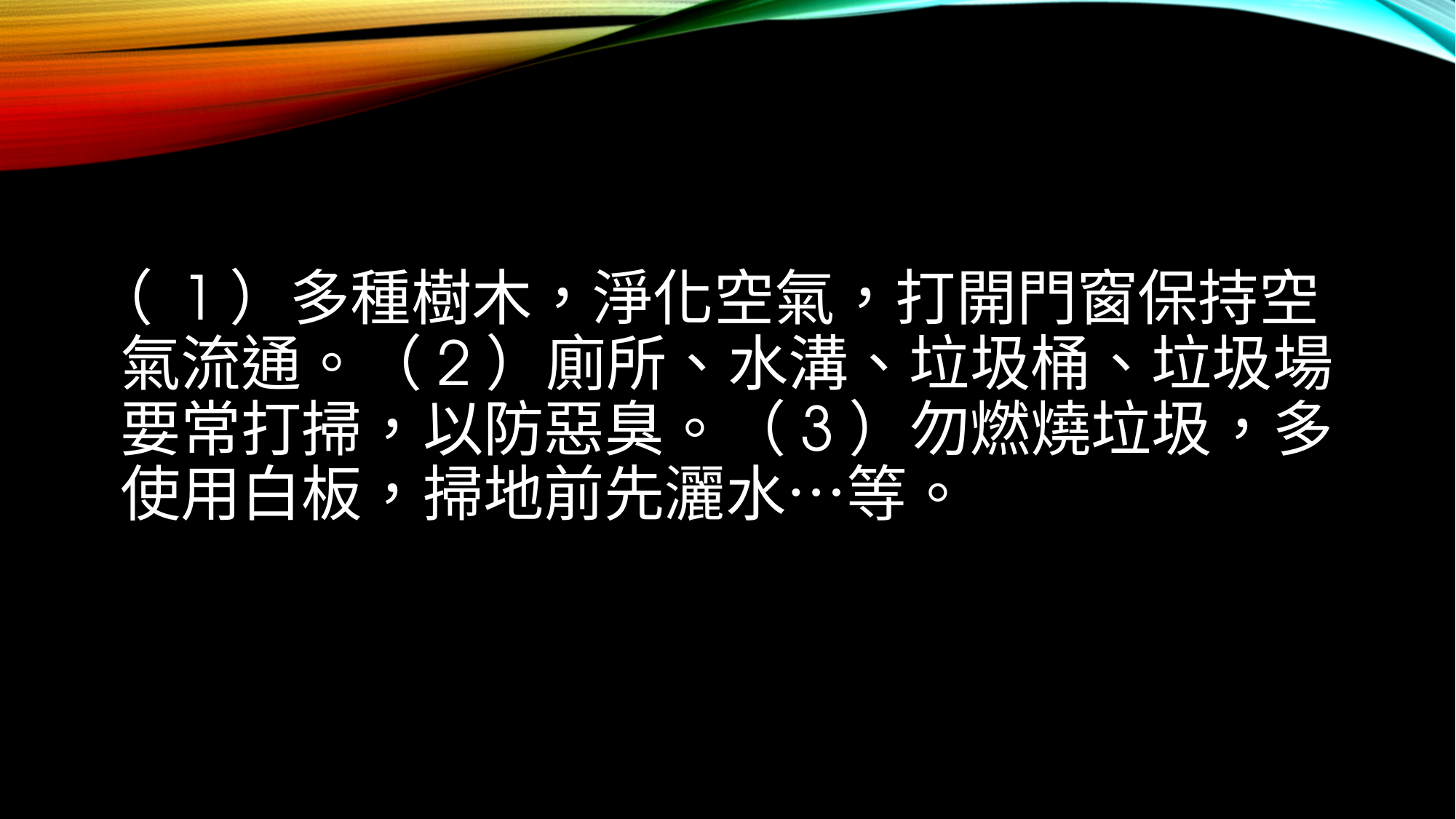

#
（ 1）多種樹木，淨化空氣，打開門窗保持空氣流通。（2）廁所、水溝、垃圾桶、垃圾場要常打掃，以防惡臭。（3）勿燃燒垃圾，多使用白板，掃地前先灑水…等。